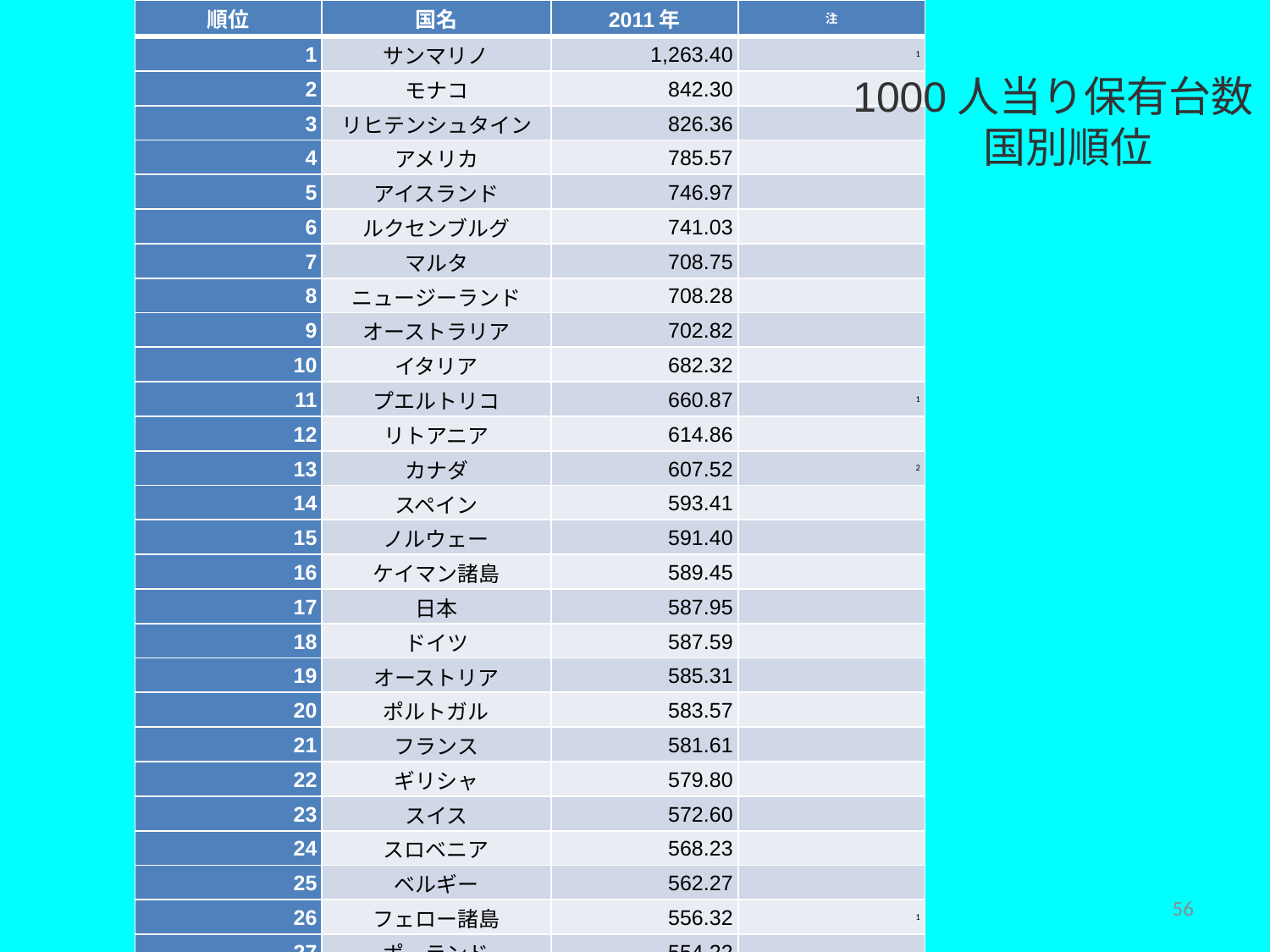

| 順位 | 国名 | 2011年 | 注 |
| --- | --- | --- | --- |
| 1 | サンマリノ | 1,263.40 | 1 |
| 2 | モナコ | 842.30 |  |
| 3 | リヒテンシュタイン | 826.36 |  |
| 4 | アメリカ | 785.57 |  |
| 5 | アイスランド | 746.97 |  |
| 6 | ルクセンブルグ | 741.03 |  |
| 7 | マルタ | 708.75 |  |
| 8 | ニュージーランド | 708.28 |  |
| 9 | オーストラリア | 702.82 |  |
| 10 | イタリア | 682.32 |  |
| 11 | プエルトリコ | 660.87 | 1 |
| 12 | リトアニア | 614.86 |  |
| 13 | カナダ | 607.52 | 2 |
| 14 | スペイン | 593.41 |  |
| 15 | ノルウェー | 591.40 |  |
| 16 | ケイマン諸島 | 589.45 |  |
| 17 | 日本 | 587.95 |  |
| 18 | ドイツ | 587.59 |  |
| 19 | オーストリア | 585.31 |  |
| 20 | ポルトガル | 583.57 |  |
| 21 | フランス | 581.61 |  |
| 22 | ギリシャ | 579.80 |  |
| 23 | スイス | 572.60 |  |
| 24 | スロベニア | 568.23 |  |
| 25 | ベルギー | 562.27 |  |
| 26 | フェロー諸島 | 556.32 | 1 |
| 27 | ポーランド | 554.22 |  |
| 28 | フィンランド | 550.83 |  |
| 29 | クウェート | 538.62 |  |
| 30 | オランダ | 530.78 |  |
| 31 | キプロス | 529.31 |  |
1000人当り保有台数
  国別順位
56